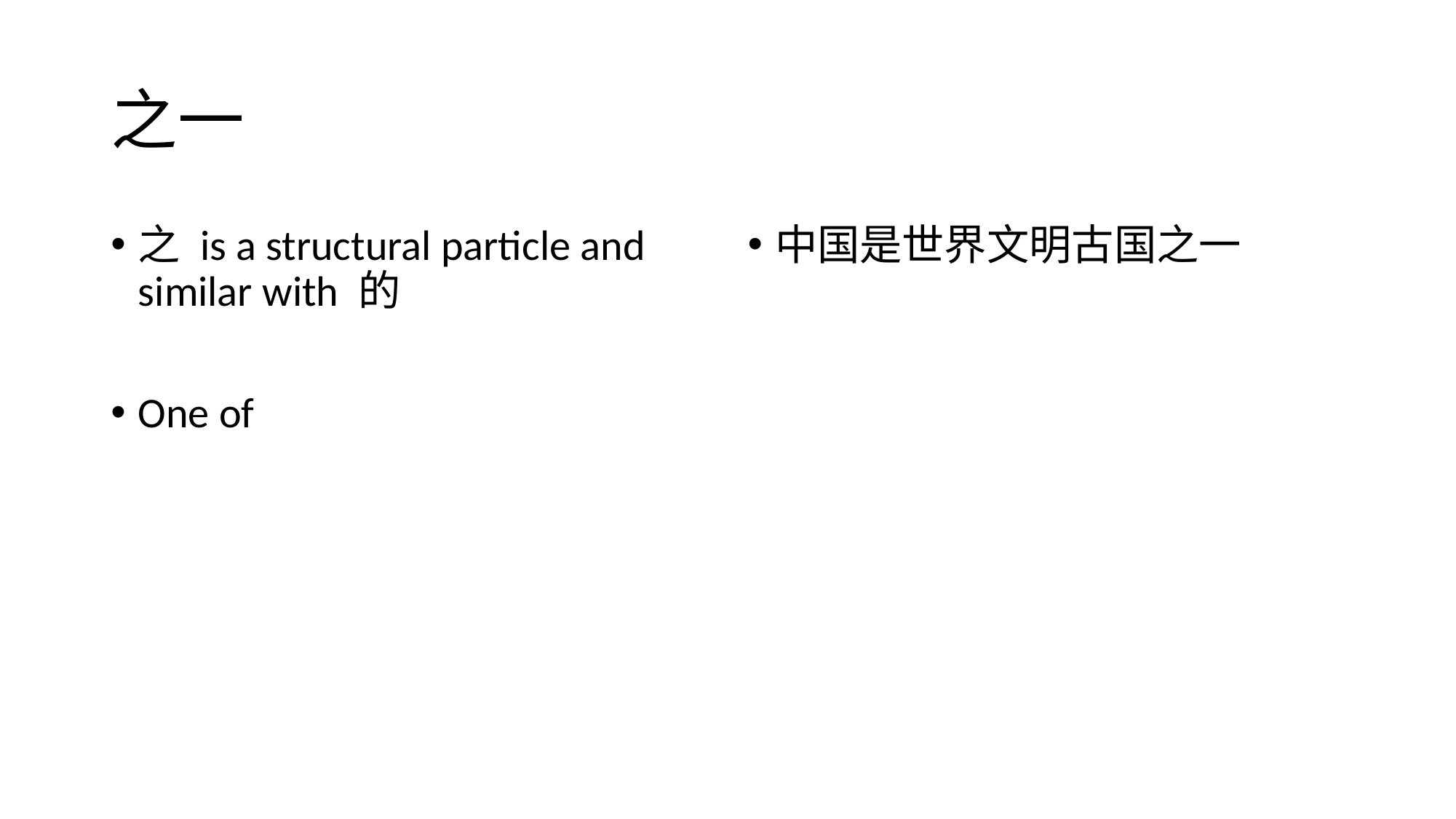

# 之一
之 is a structural particle and similar with 的

One of
中国是世界文明古国之一